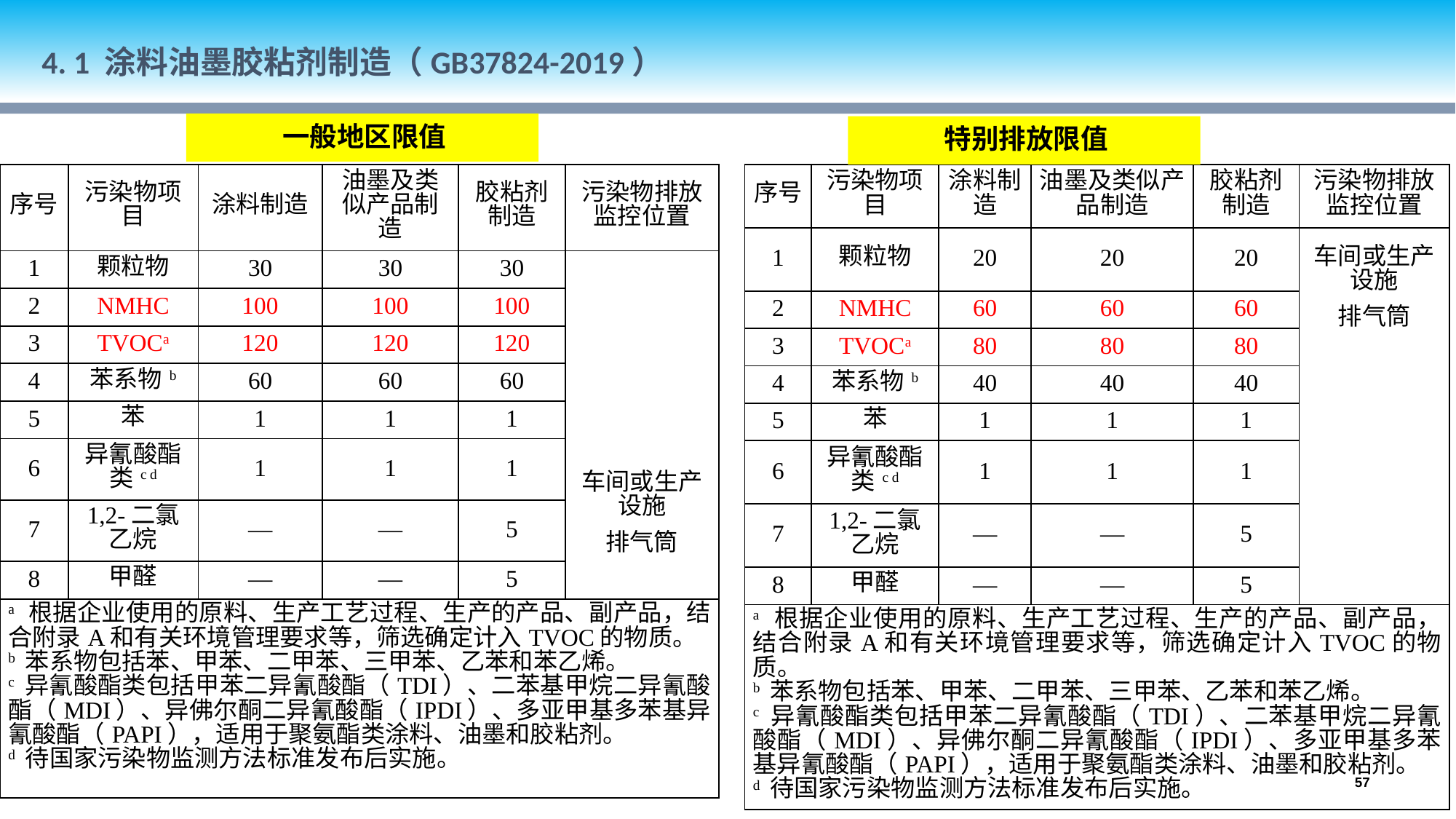

# 4. 1 涂料油墨胶粘剂制造（GB37824-2019）
一般地区限值
特别排放限值
| 序号 | 污染物项目 | 涂料制造 | 油墨及类似产品制造 | 胶粘剂制造 | 污染物排放监控位置 |
| --- | --- | --- | --- | --- | --- |
| 1 | 颗粒物 | 20 | 20 | 20 | 车间或生产设施 排气筒 |
| 2 | NMHC | 60 | 60 | 60 |  |
| 3 | TVOCa | 80 | 80 | 80 |  |
| 4 | 苯系物b | 40 | 40 | 40 |  |
| 5 | 苯 | 1 | 1 | 1 |  |
| 6 | 异氰酸酯类c d | 1 | 1 | 1 |  |
| 7 | 1,2-二氯乙烷 | — | — | 5 |  |
| 8 | 甲醛 | — | — | 5 |  |
| a 根据企业使用的原料、生产工艺过程、生产的产品、副产品，结合附录A和有关环境管理要求等，筛选确定计入TVOC的物质。 b 苯系物包括苯、甲苯、二甲苯、三甲苯、乙苯和苯乙烯。 c 异氰酸酯类包括甲苯二异氰酸酯（TDI）、二苯基甲烷二异氰酸酯（MDI）、异佛尔酮二异氰酸酯（IPDI）、多亚甲基多苯基异氰酸酯（PAPI），适用于聚氨酯类涂料、油墨和胶粘剂。 d 待国家污染物监测方法标准发布后实施。 |  |  |  |  |  |
| 序号 | 污染物项目 | 涂料制造 | 油墨及类似产品制造 | 胶粘剂制造 | 污染物排放监控位置 |
| --- | --- | --- | --- | --- | --- |
| 1 | 颗粒物 | 30 | 30 | 30 | 车间或生产设施 排气筒 |
| 2 | NMHC | 100 | 100 | 100 |  |
| 3 | TVOCa | 120 | 120 | 120 |  |
| 4 | 苯系物b | 60 | 60 | 60 |  |
| 5 | 苯 | 1 | 1 | 1 |  |
| 6 | 异氰酸酯类c d | 1 | 1 | 1 |  |
| 7 | 1,2-二氯乙烷 | — | — | 5 |  |
| 8 | 甲醛 | — | — | 5 |  |
| a 根据企业使用的原料、生产工艺过程、生产的产品、副产品，结合附录A和有关环境管理要求等，筛选确定计入TVOC的物质。 b 苯系物包括苯、甲苯、二甲苯、三甲苯、乙苯和苯乙烯。 c 异氰酸酯类包括甲苯二异氰酸酯（TDI）、二苯基甲烷二异氰酸酯（MDI）、异佛尔酮二异氰酸酯（IPDI）、多亚甲基多苯基异氰酸酯（PAPI），适用于聚氨酯类涂料、油墨和胶粘剂。 d 待国家污染物监测方法标准发布后实施。 |  |  |  |  |  |
57